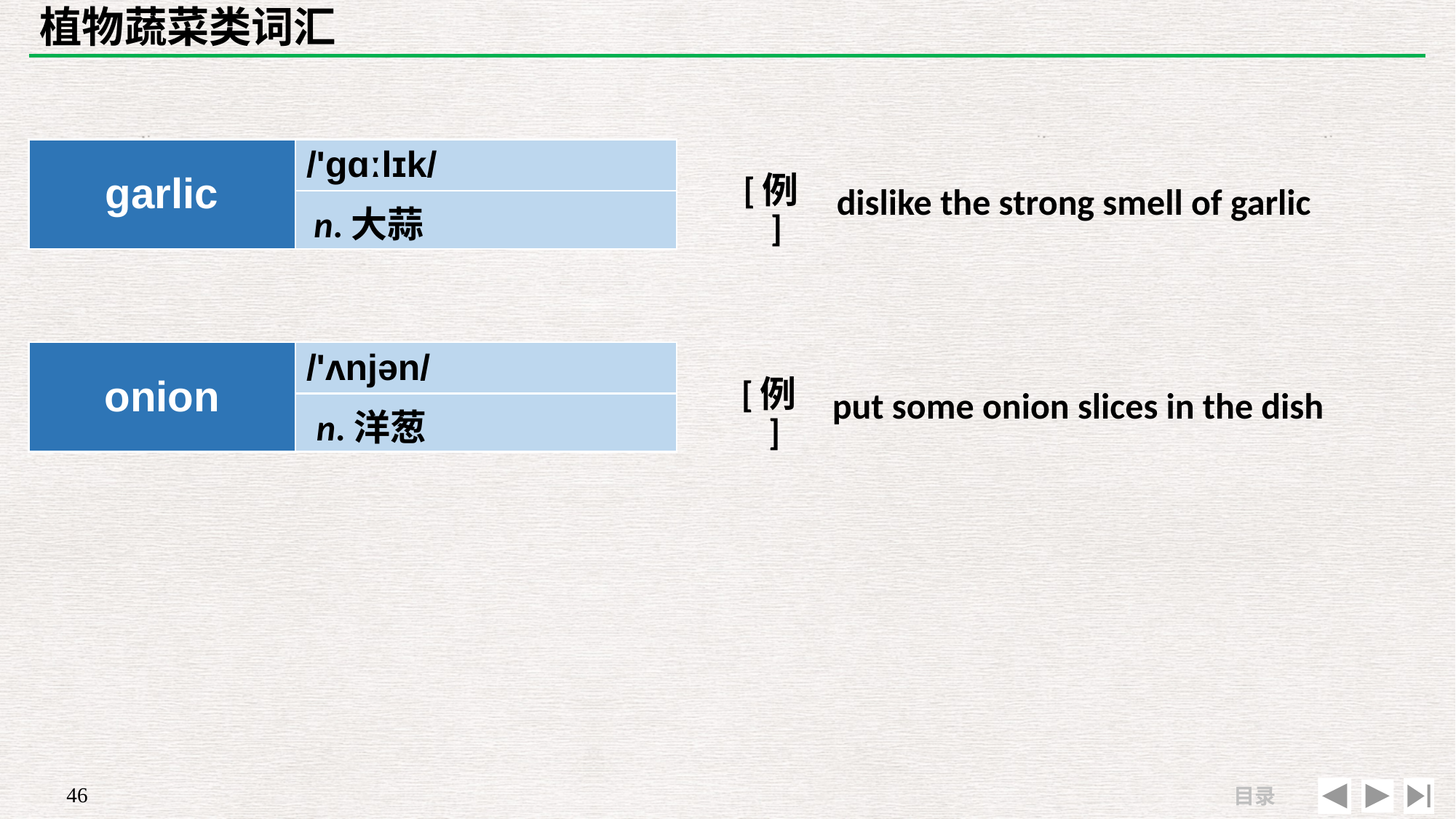

# 植物蔬菜类词汇

|  |  |
| --- | --- |
| [例] | dislike the strong smell of garlic |
| garlic | /'ɡɑːlɪk/ |
| --- | --- |
|  |  |
n.大蒜
|  |  |
| --- | --- |
| [例] | put some onion slices in the dish |
| onion | /'ʌnjən/ |
| --- | --- |
|  |  |
n.洋葱